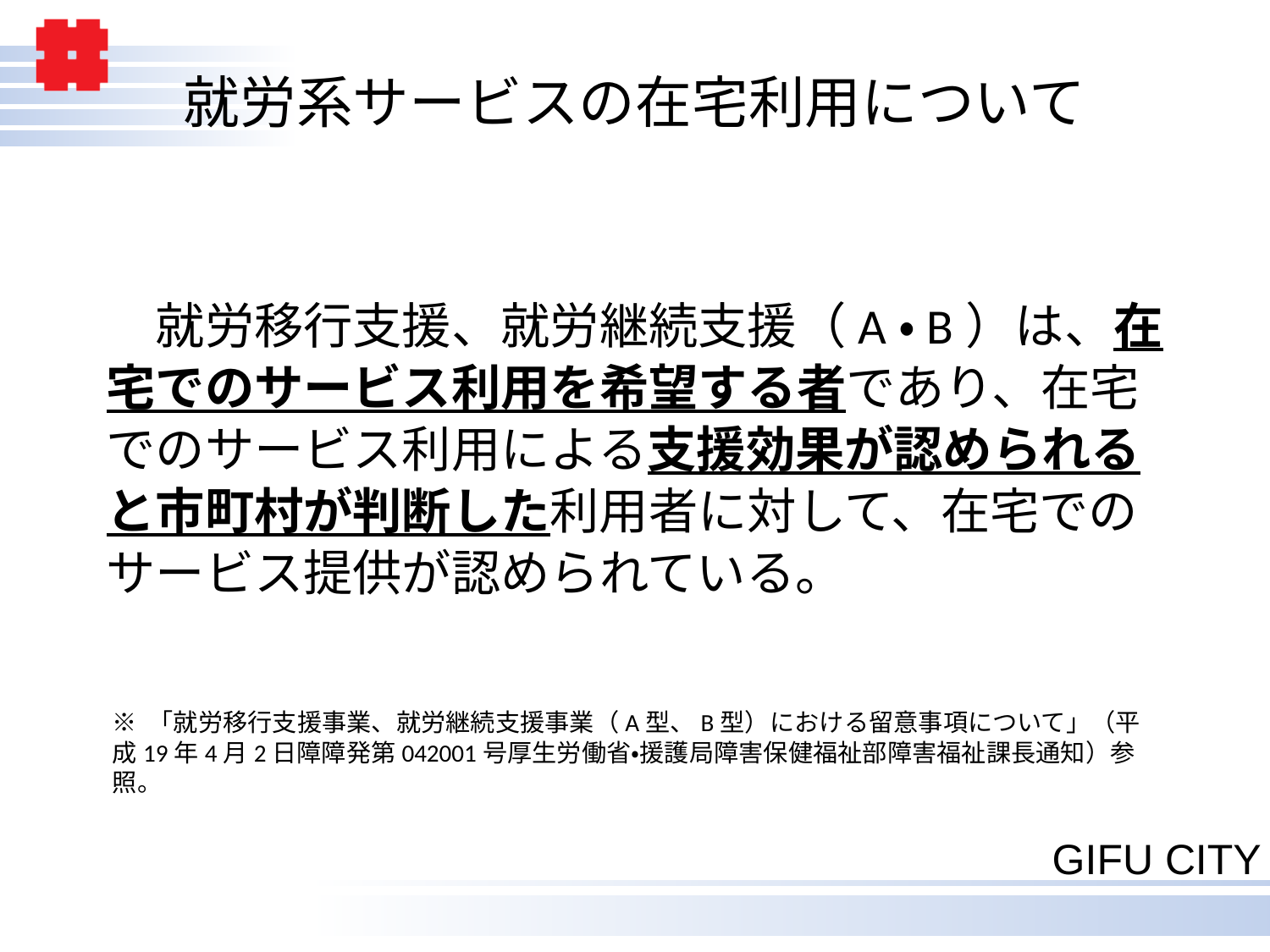

# 就労系サービスの在宅利用について
　就労移行支援、就労継続支援（A・B）は、在宅でのサービス利用を希望する者であり、在宅でのサービス利用による支援効果が認められると市町村が判断した利用者に対して、在宅でのサービス提供が認められている。
※ 「就労移行支援事業、就労継続支援事業（A型、B型）における留意事項について」（平成19年4月2日障障発第042001号厚生労働省・援護局障害保健福祉部障害福祉課長通知）参照。